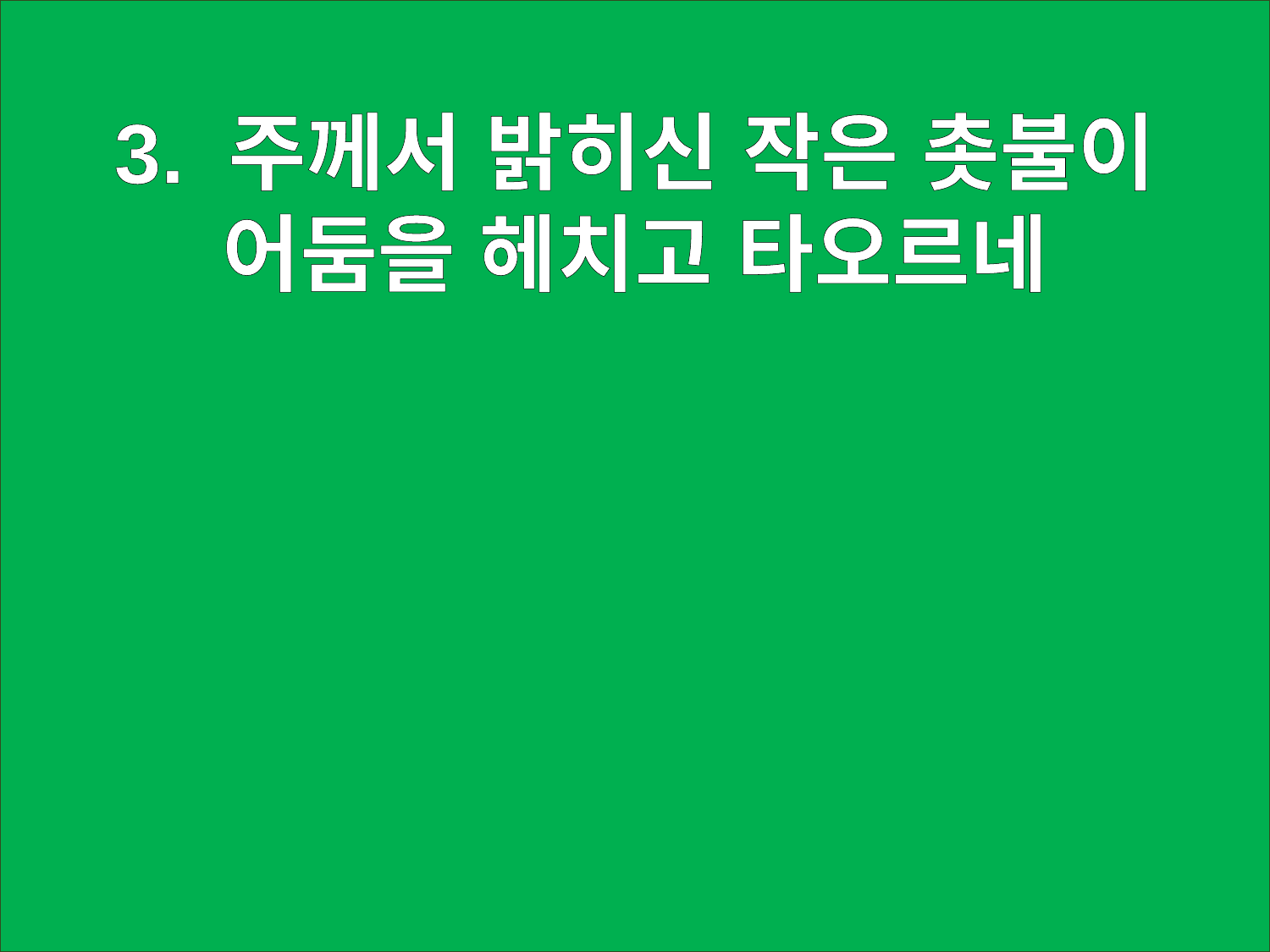

3. 주께서 밝히신 작은 촛불이
어둠을 헤치고 타오르네